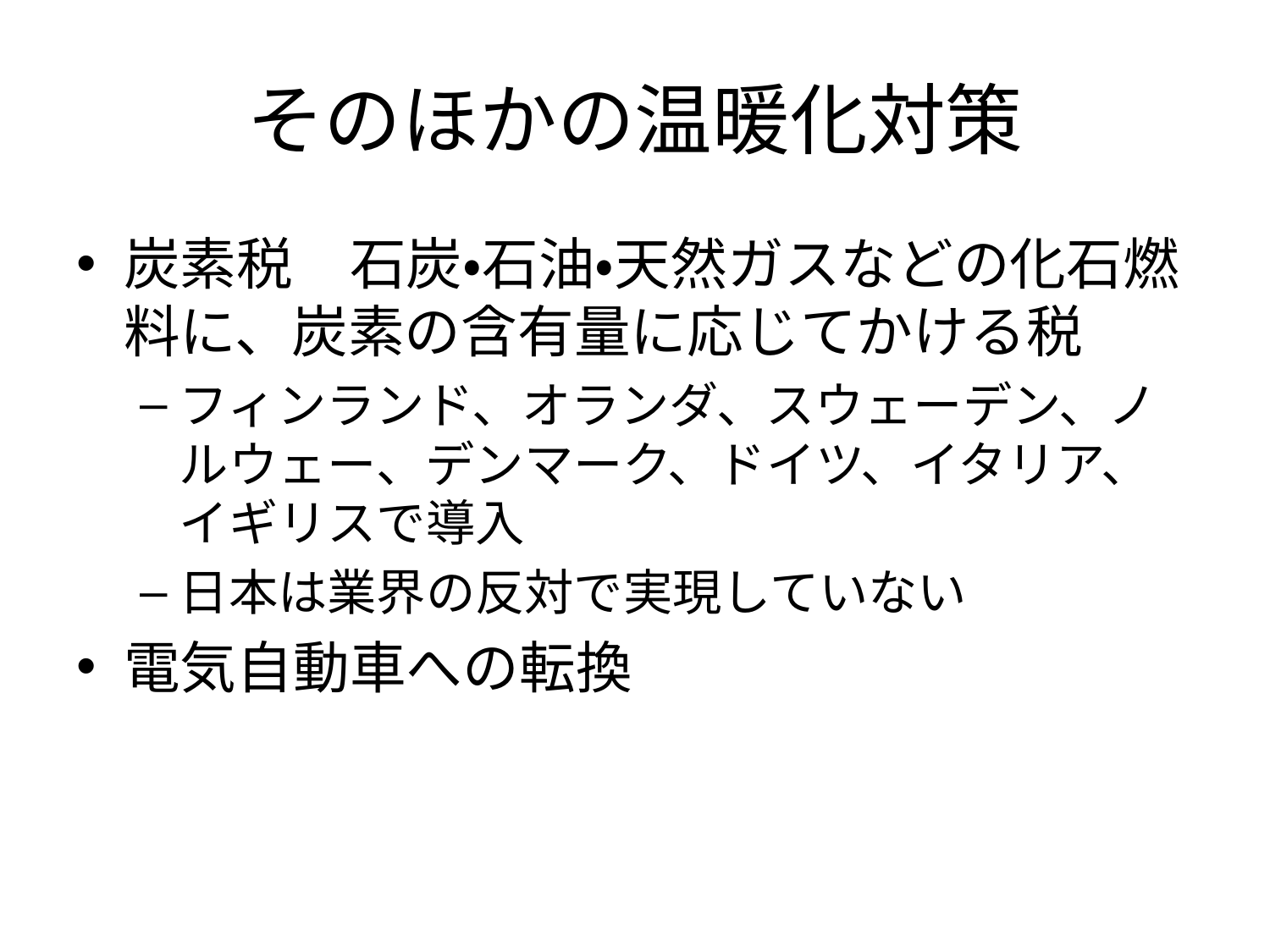

# そのほかの温暖化対策
炭素税　石炭・石油・天然ガスなどの化石燃料に、炭素の含有量に応じてかける税
フィンランド、オランダ、スウェーデン、ノルウェー、デンマーク、ドイツ、イタリア、イギリスで導入
日本は業界の反対で実現していない
電気自動車への転換